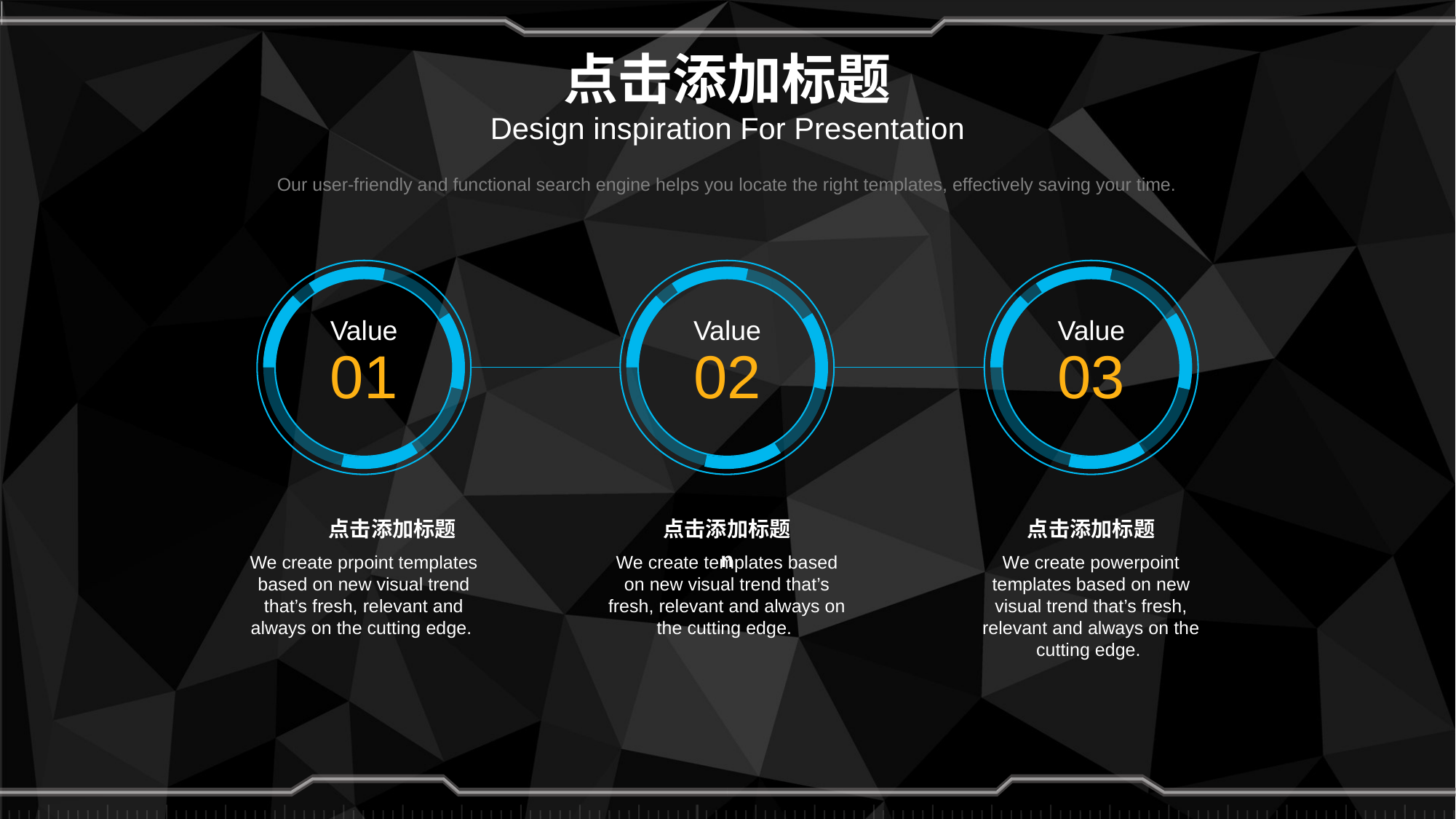

# 点击添加标题
Design inspiration For Presentation
Our user-friendly and functional search engine helps you locate the right templates, effectively saving your time.

Value
02

Value
03

Value
01
点击添加标题
We create prpoint templates based on new visual trend that’s fresh, relevant and always on the cutting edge.
点击添加标题
n
We create templates based on new visual trend that’s fresh, relevant and always on the cutting edge.
点击添加标题
We create powerpoint templates based on new visual trend that’s fresh, relevant and always on the cutting edge.